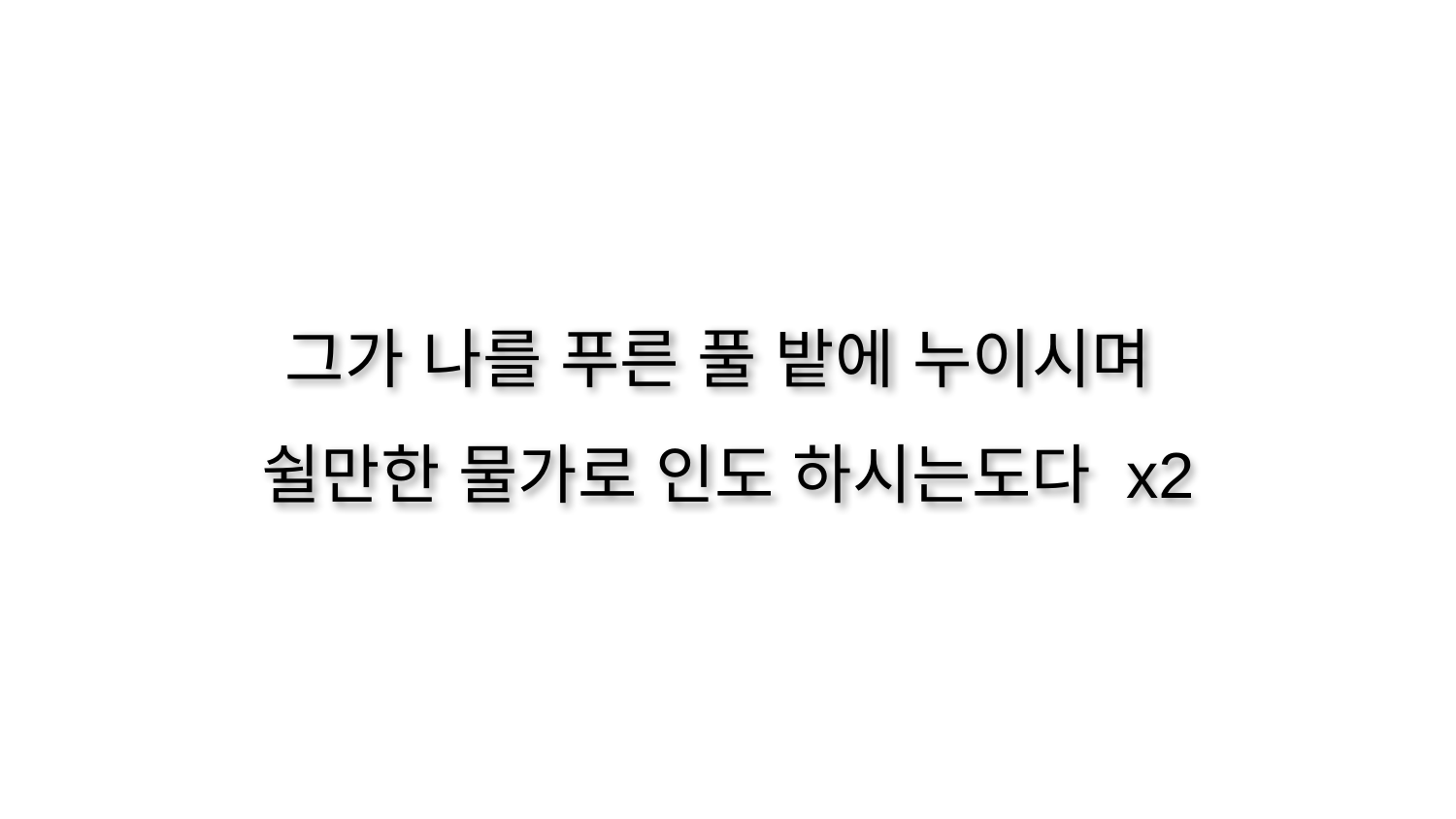

그가 나를 푸른 풀 밭에 누이시며
쉴만한 물가로 인도 하시는도다 x2